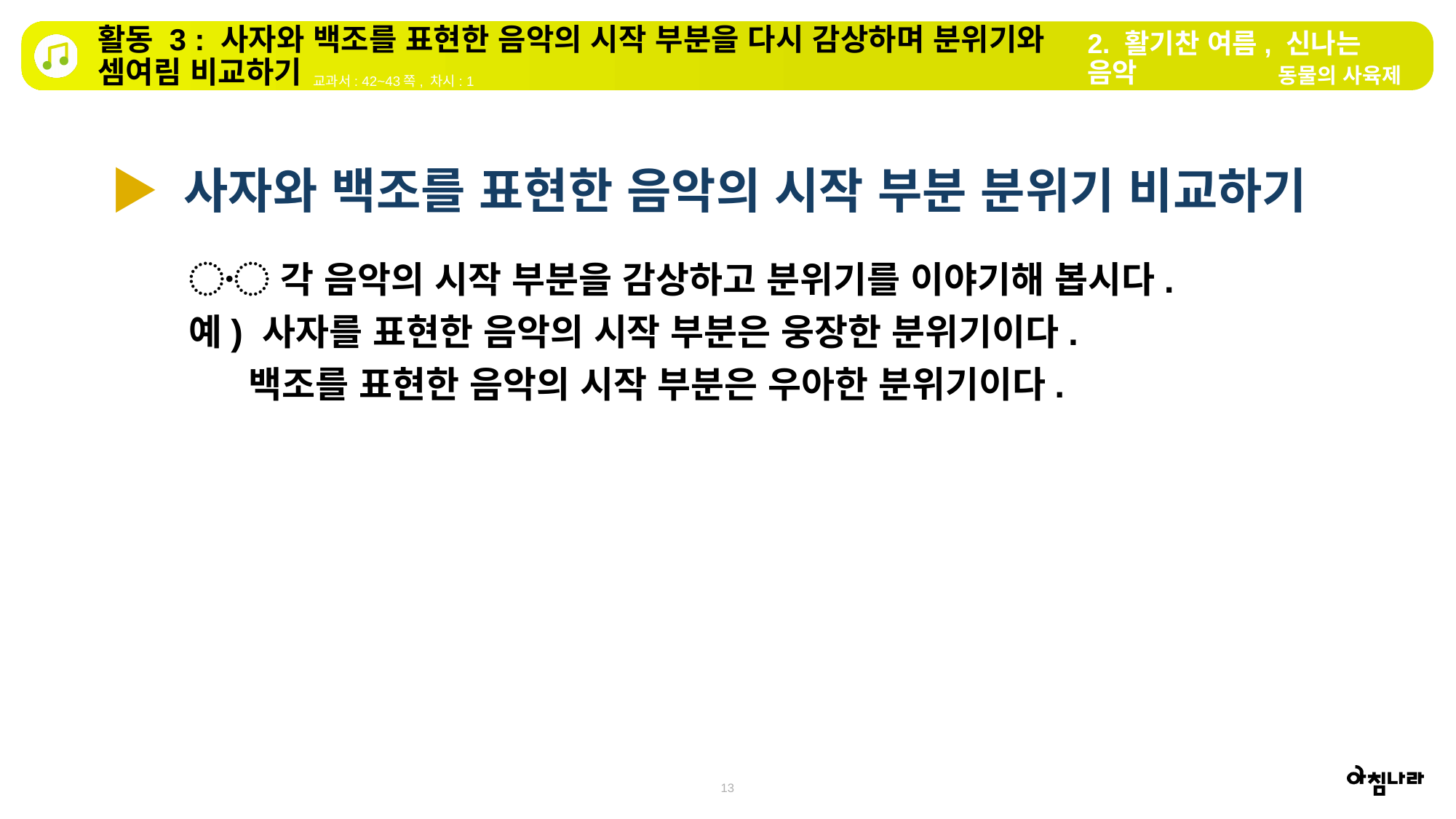

활동 3 : 사자와 백조를 표현한 음악의 시작 부분을 다시 감상하며 분위기와 셈여림 비교하기
2. 활기찬 여름, 신나는 음악
동물의 사육제
교과서: 42~43쪽, 차시: 1
▶ 사자와 백조를 표현한 음악의 시작 부분 분위기 비교하기
〮 각 음악의 시작 부분을 감상하고 분위기를 이야기해 봅시다.
예) 사자를 표현한 음악의 시작 부분은 웅장한 분위기이다.
     백조를 표현한 음악의 시작 부분은 우아한 분위기이다.
13